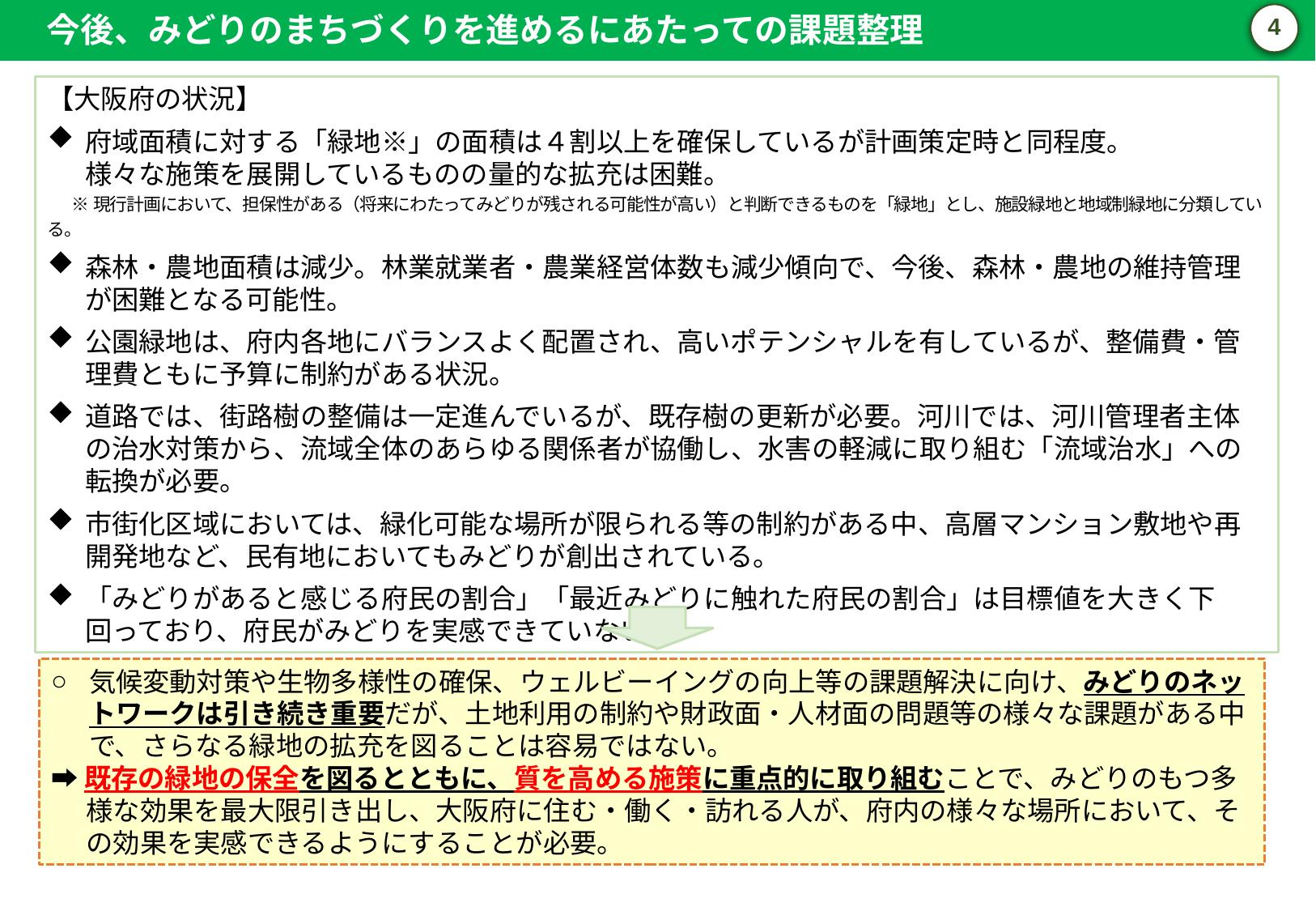

今後、みどりのまちづくりを進めるにあたっての課題整理
4
【大阪府の状況】
府域面積に対する「緑地※」の面積は４割以上を確保しているが計画策定時と同程度。
様々な施策を展開しているものの量的な拡充は困難。
    ※現行計画において、担保性がある（将来にわたってみどりが残される可能性が高い）と判断できるものを「緑地」とし、施設緑地と地域制緑地に分類している。
森林・農地面積は減少。林業就業者・農業経営体数も減少傾向で、今後、森林・農地の維持管理が困難となる可能性。
公園緑地は、府内各地にバランスよく配置され、高いポテンシャルを有しているが、整備費・管理費ともに予算に制約がある状況。
道路では、街路樹の整備は一定進んでいるが、既存樹の更新が必要。河川では、河川管理者主体の治水対策から、流域全体のあらゆる関係者が協働し、水害の軽減に取り組む「流域治水」への転換が必要。
市街化区域においては、緑化可能な場所が限られる等の制約がある中、高層マンション敷地や再開発地など、民有地においてもみどりが創出されている。
「みどりがあると感じる府民の割合」「最近みどりに触れた府民の割合」は目標値を大きく下回っており、府民がみどりを実感できていない。

気候変動対策や生物多様性の確保、ウェルビーイングの向上等の課題解決に向け、みどりのネットワークは引き続き重要だが、土地利用の制約や財政面・人材面の問題等の様々な課題がある中で、さらなる緑地の拡充を図ることは容易ではない。
➡既存の緑地の保全を図るとともに、質を高める施策に重点的に取り組むことで、みどりのもつ多様な効果を最大限引き出し、大阪府に住む・働く・訪れる人が、府内の様々な場所において、その効果を実感できるようにすることが必要。